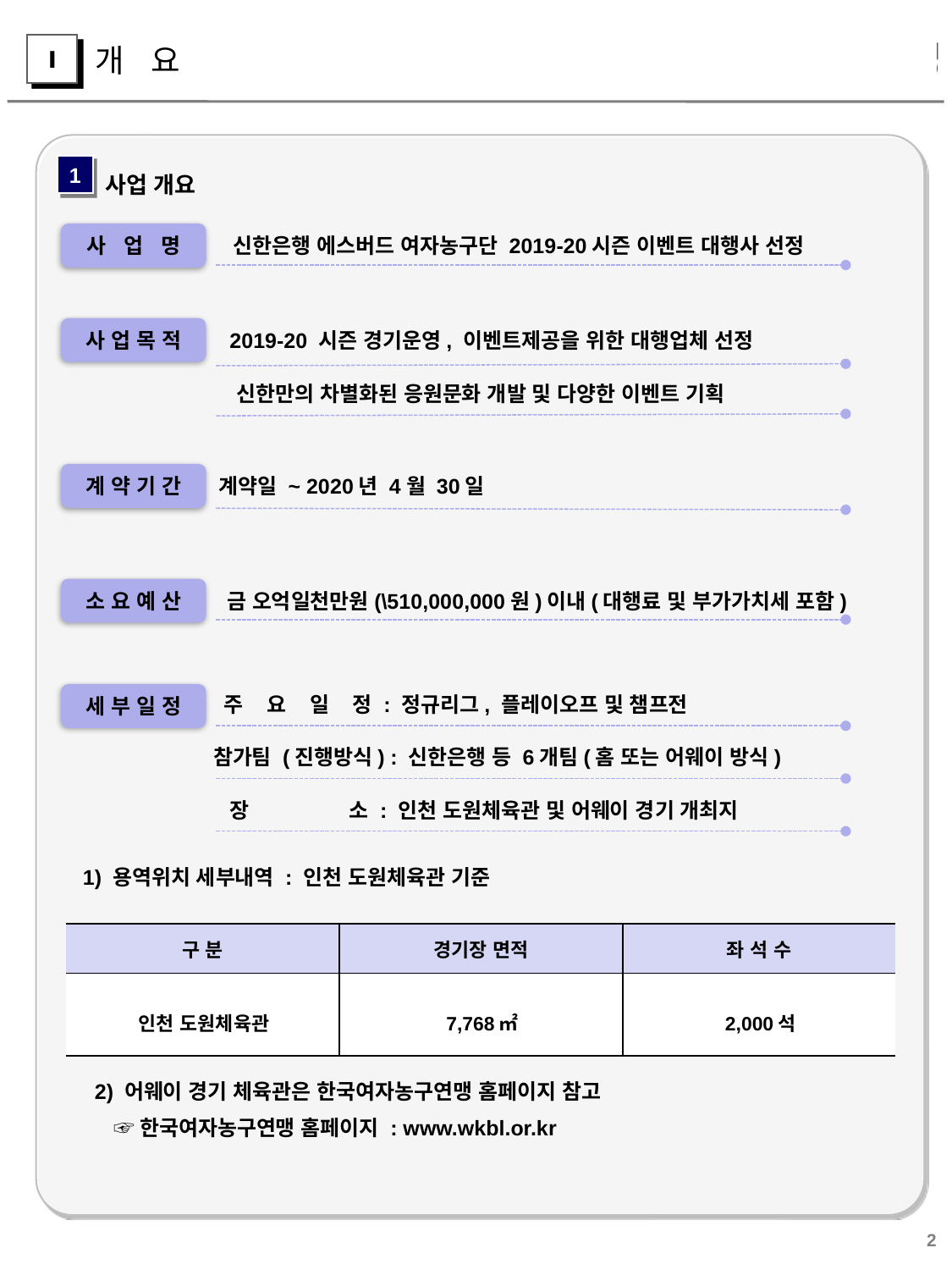

개   요
Ⅰ

사업 개요
1
사   업   명
신한은행 에스버드 여자농구단 2019-20시즌 이벤트 대행사 선정
사 업 목 적
2019-20 시즌 경기운영, 이벤트제공을 위한 대행업체 선정
신한만의 차별화된 응원문화 개발 및 다양한 이벤트 기획
계 약 기 간
계약일 ~ 2020년 4월 30일
소 요 예 산
금 오억일천만원(\510,000,000원)이내(대행료 및 부가가치세 포함)
세 부 일 정
주    요    일    정 : 정규리그, 플레이오프 및 챔프전
참가팀 (진행방식) : 신한은행 등 6개팀(홈 또는 어웨이 방식)
장                 소 : 인천 도원체육관 및 어웨이 경기 개최지
  1) 용역위치 세부내역 : 인천 도원체육관 기준
| 구 분 | 경기장 면적 | 좌 석 수 |
| --- | --- | --- |
| 인천 도원체육관 | 7,768㎡ | 2,000석 |
  2) 어웨이 경기 체육관은 한국여자농구연맹 홈페이지 참고
   ☞한국여자농구연맹 홈페이지 : www.wkbl.or.kr
2